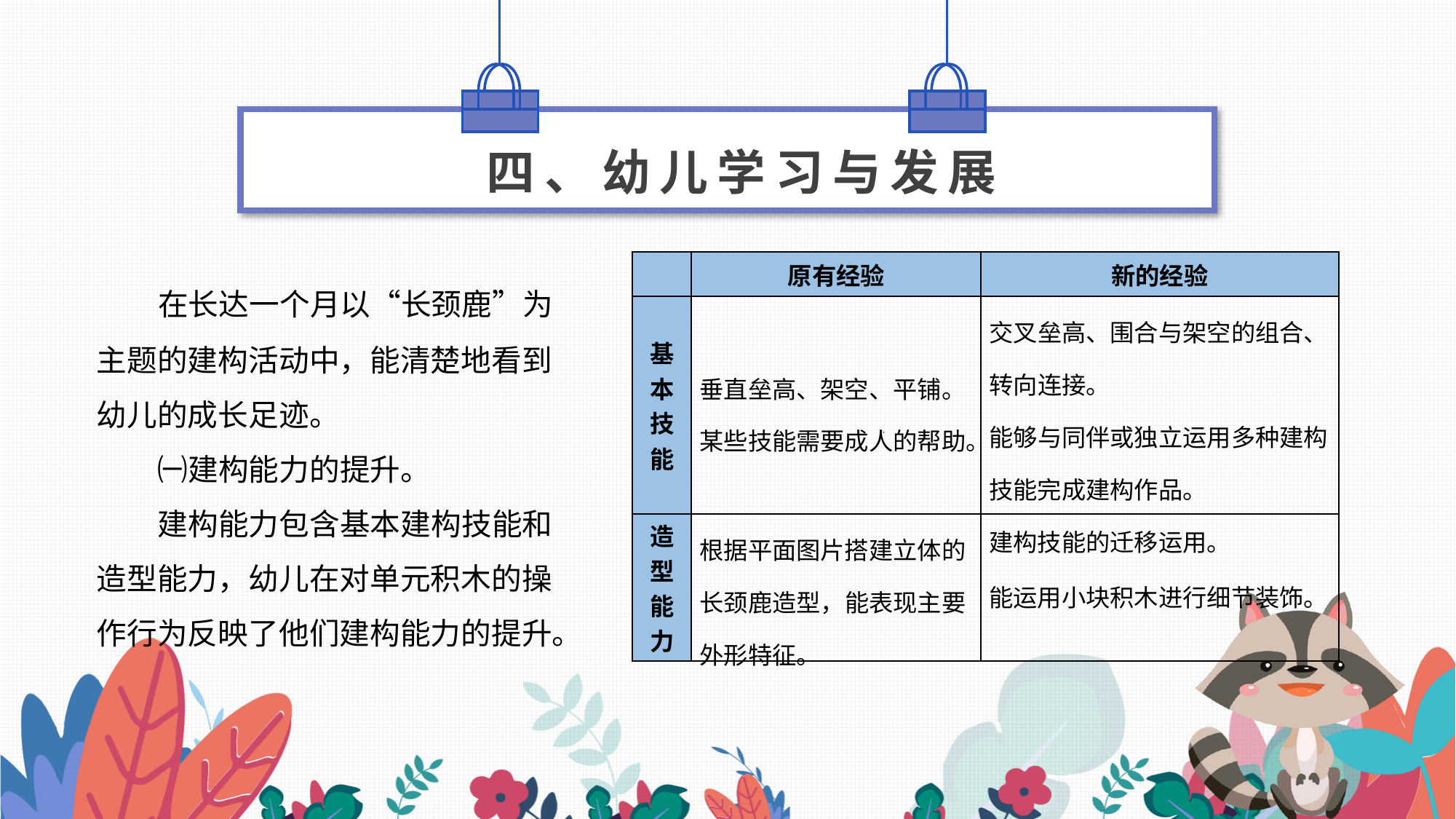

四、幼儿学习与发展
       在长达一个月以“长颈鹿”为主题的建构活动中，能清楚地看到幼儿的成长足迹。
        ㈠建构能力的提升。
        建构能力包含基本建构技能和造型能力，幼儿在对单元积木的操作行为反映了他们建构能力的提升。
|  | 原有经验 | 新的经验 |
| --- | --- | --- |
| 基本技能 | 垂直垒高、架空、平铺。 某些技能需要成人的帮助。 | 交叉垒高、围合与架空的组合、转向连接。 能够与同伴或独立运用多种建构技能完成建构作品。 建构技能的迁移运用。 |
| 造型能力 | 根据平面图片搭建立体的长颈鹿造型，能表现主要外形特征。 | 能运用小块积木进行细节装饰。 |